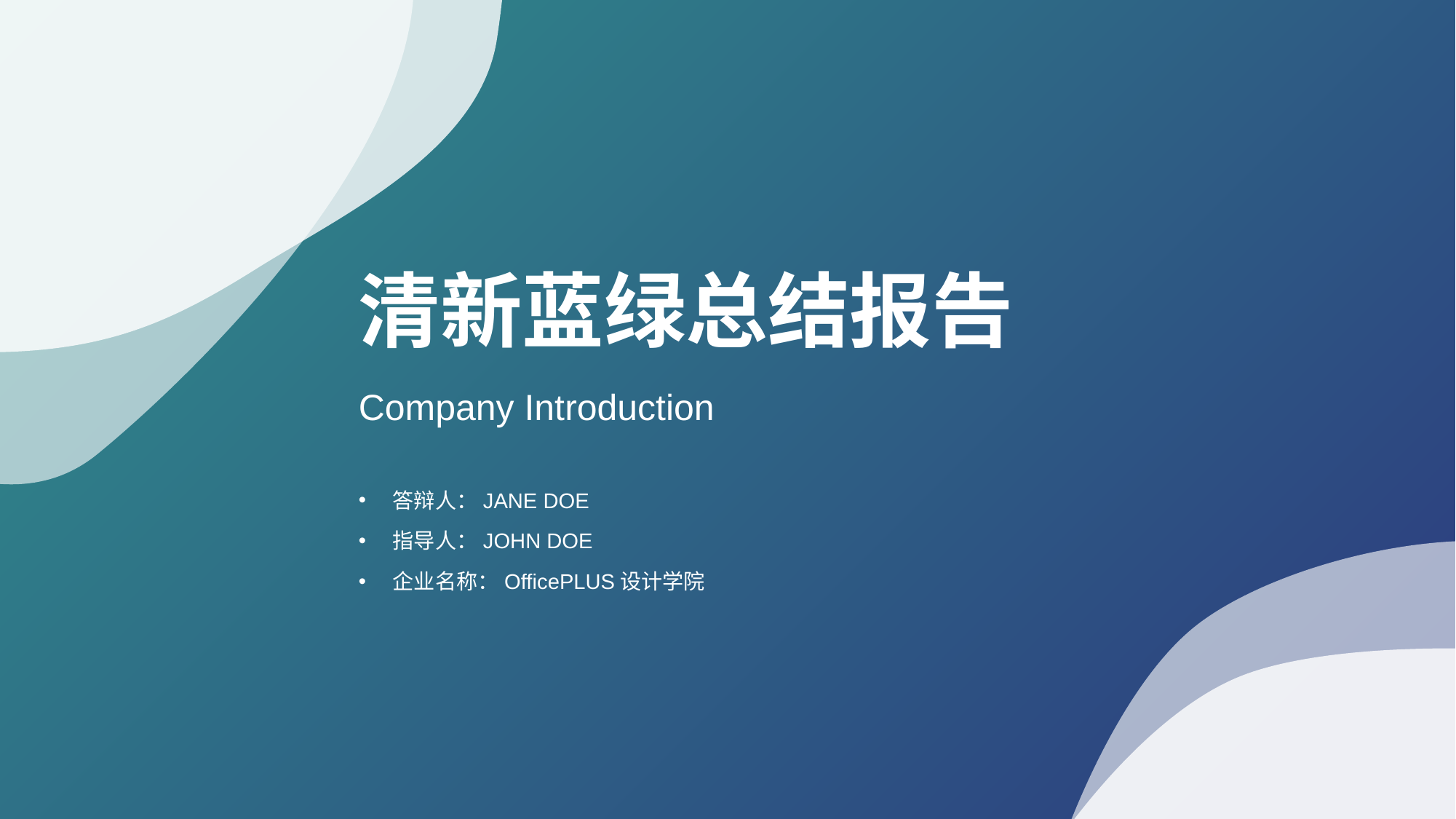

清新蓝绿总结报告
Company Introduction
答辩人：JANE DOE
指导人：JOHN DOE
企业名称：OfficePLUS设计学院